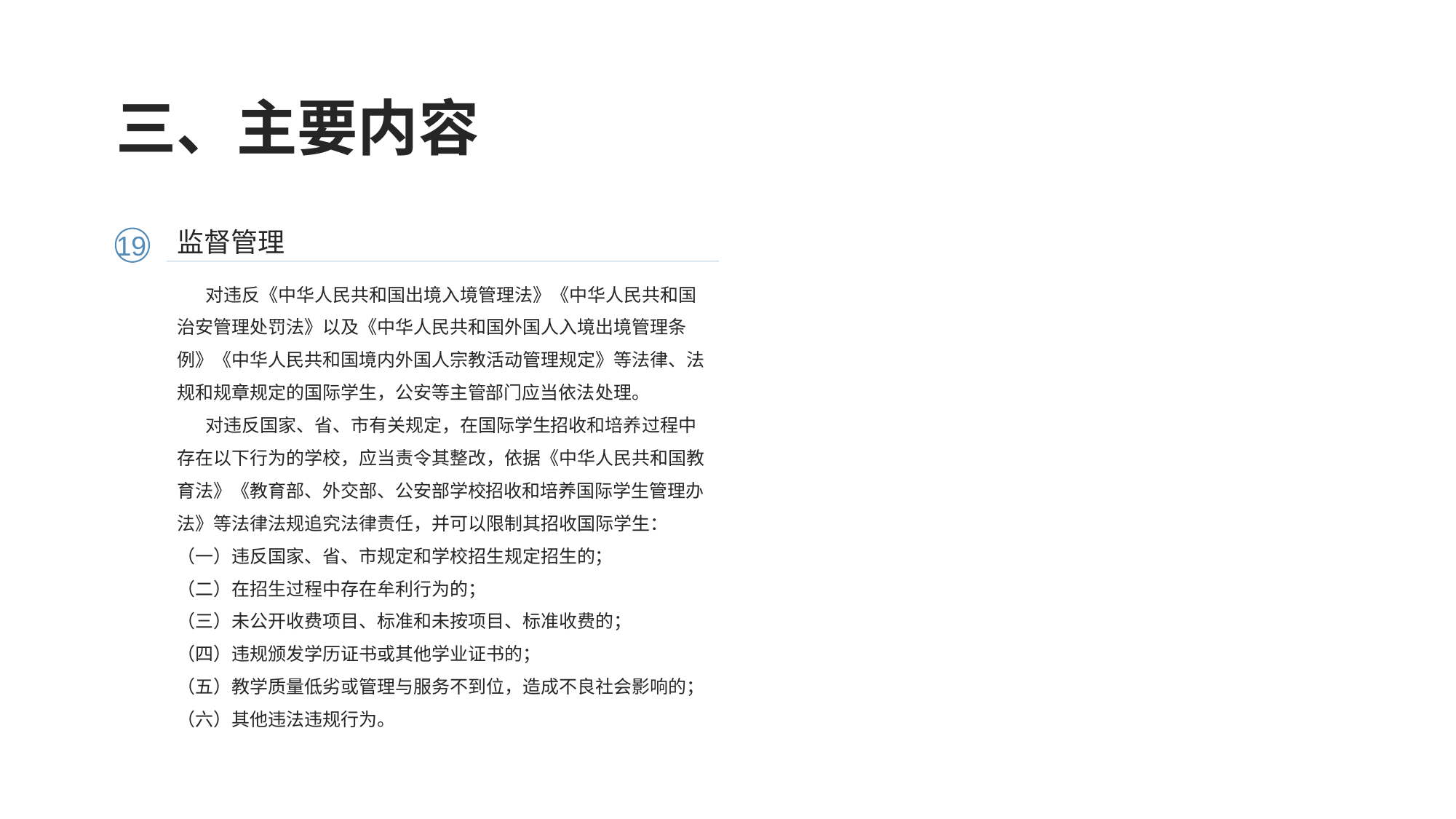

三、主要内容
监督管理
19

      对违反《中华人民共和国出境入境管理法》《中华人民共和国治安管理处罚法》以及《中华人民共和国外国人入境出境管理条例》《中华人民共和国境内外国人宗教活动管理规定》等法律、法规和规章规定的国际学生，公安等主管部门应当依法处理。
      对违反国家、省、市有关规定，在国际学生招收和培养过程中存在以下行为的学校，应当责令其整改，依据《中华人民共和国教育法》《教育部、外交部、公安部学校招收和培养国际学生管理办法》等法律法规追究法律责任，并可以限制其招收国际学生：
（一）违反国家、省、市规定和学校招生规定招生的；
（二）在招生过程中存在牟利行为的；
（三）未公开收费项目、标准和未按项目、标准收费的；
（四）违规颁发学历证书或其他学业证书的；
（五）教学质量低劣或管理与服务不到位，造成不良社会影响的；
（六）其他违法违规行为。